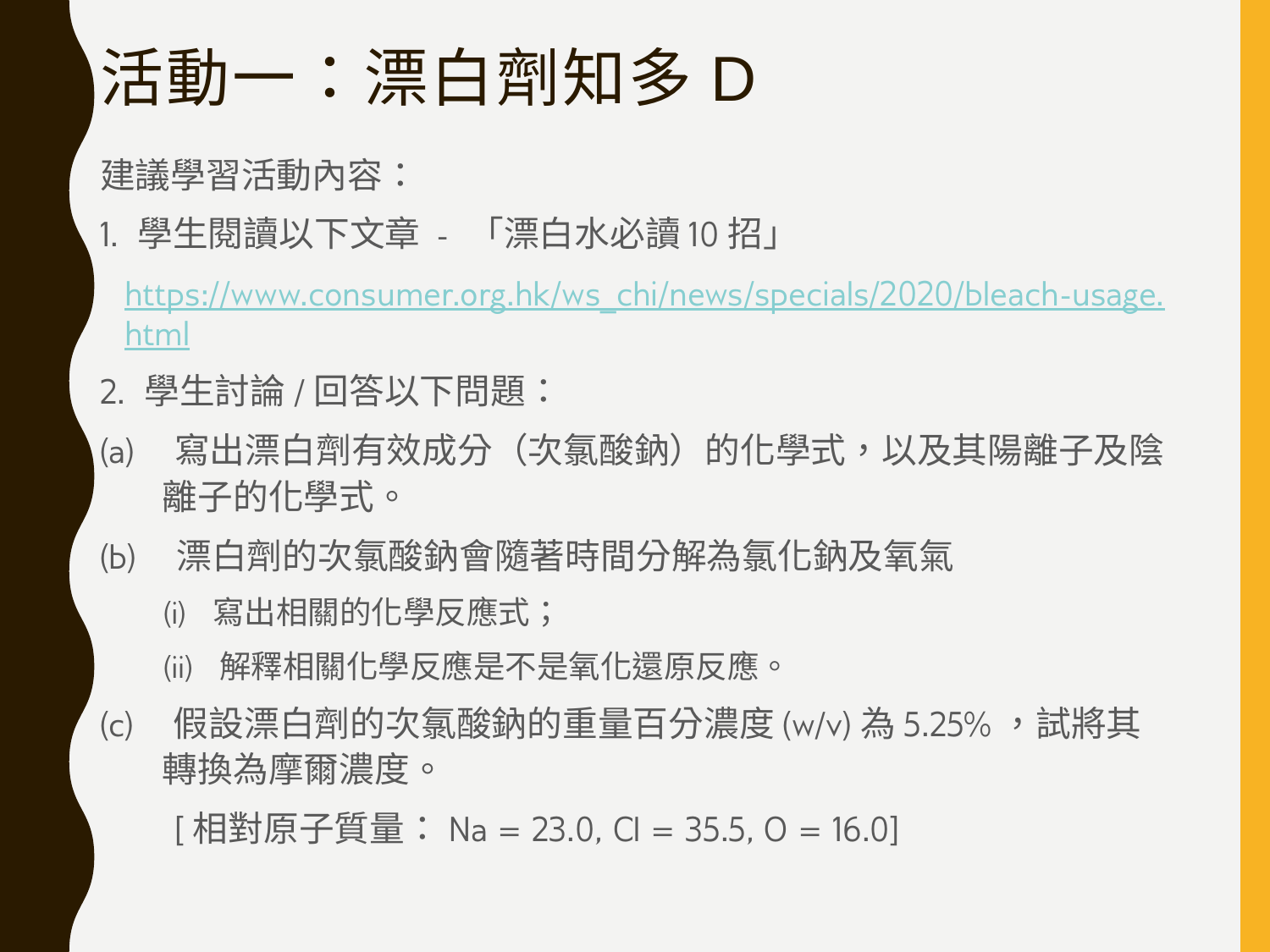

# 活動一：漂白劑知多D
建議學習活動內容：
1. 學生閱讀以下文章 - 「漂白水必讀10招」
https://www.consumer.org.hk/ws_chi/news/specials/2020/bleach-usage.html
2. 學生討論/回答以下問題：
(a)   寫出漂白劑有效成分（次氯酸鈉）的化學式，以及其陽離子及陰離子的化學式。
(b)   漂白劑的次氯酸鈉會隨著時間分解為氯化鈉及氧氣
(i)  寫出相關的化學反應式；
(ii)  解釋相關化學反應是不是氧化還原反應。
(c)   假設漂白劑的次氯酸鈉的重量百分濃度(w/v)為5.25%，試將其轉換為摩爾濃度。
[相對原子質量：Na = 23.0, Cl = 35.5, O = 16.0]